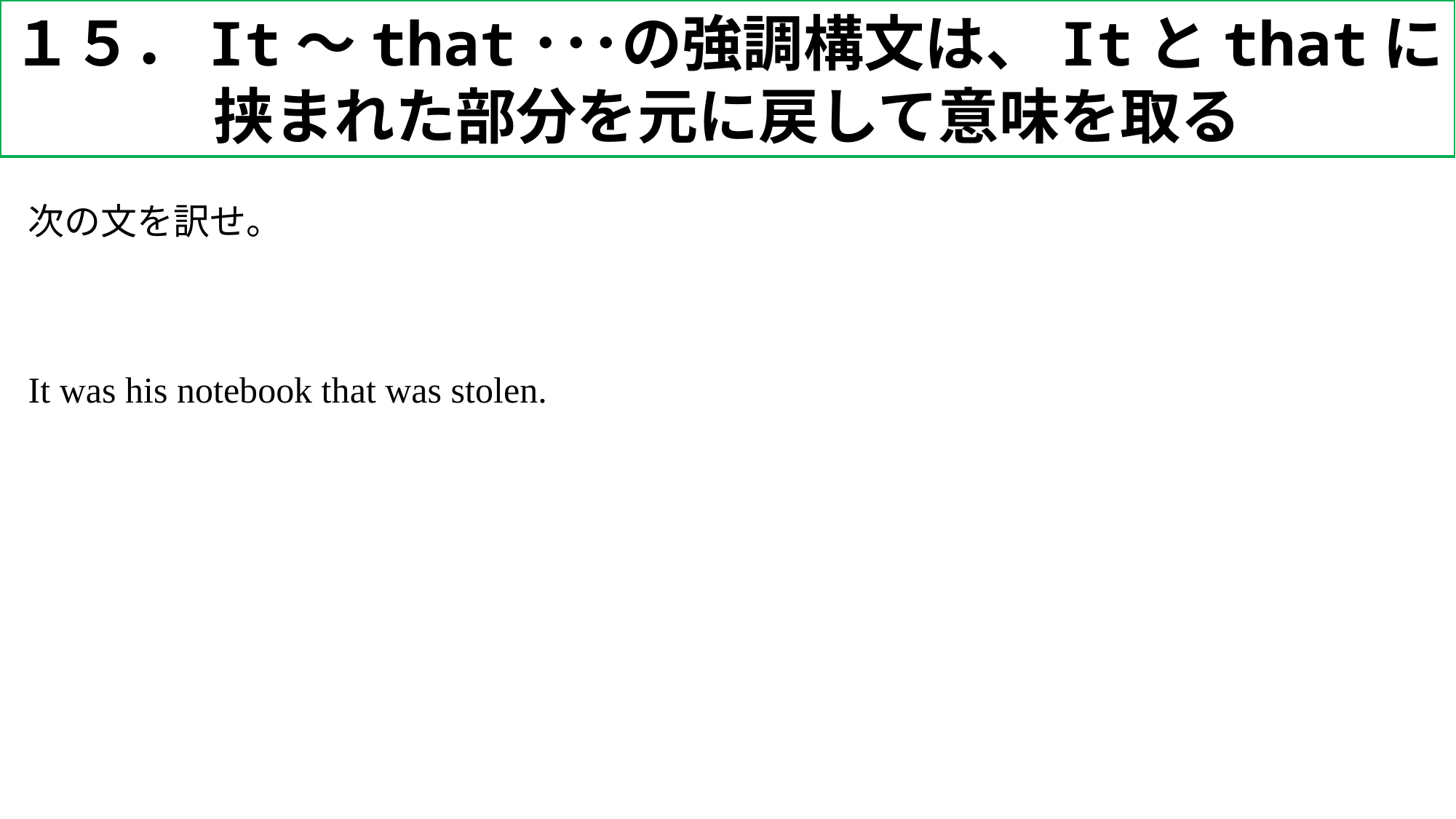

１５．It～that･･･の強調構文は、Itとthatに
挟まれた部分を元に戻して意味を取る
次の文を訳せ。
It was his notebook that was stolen.